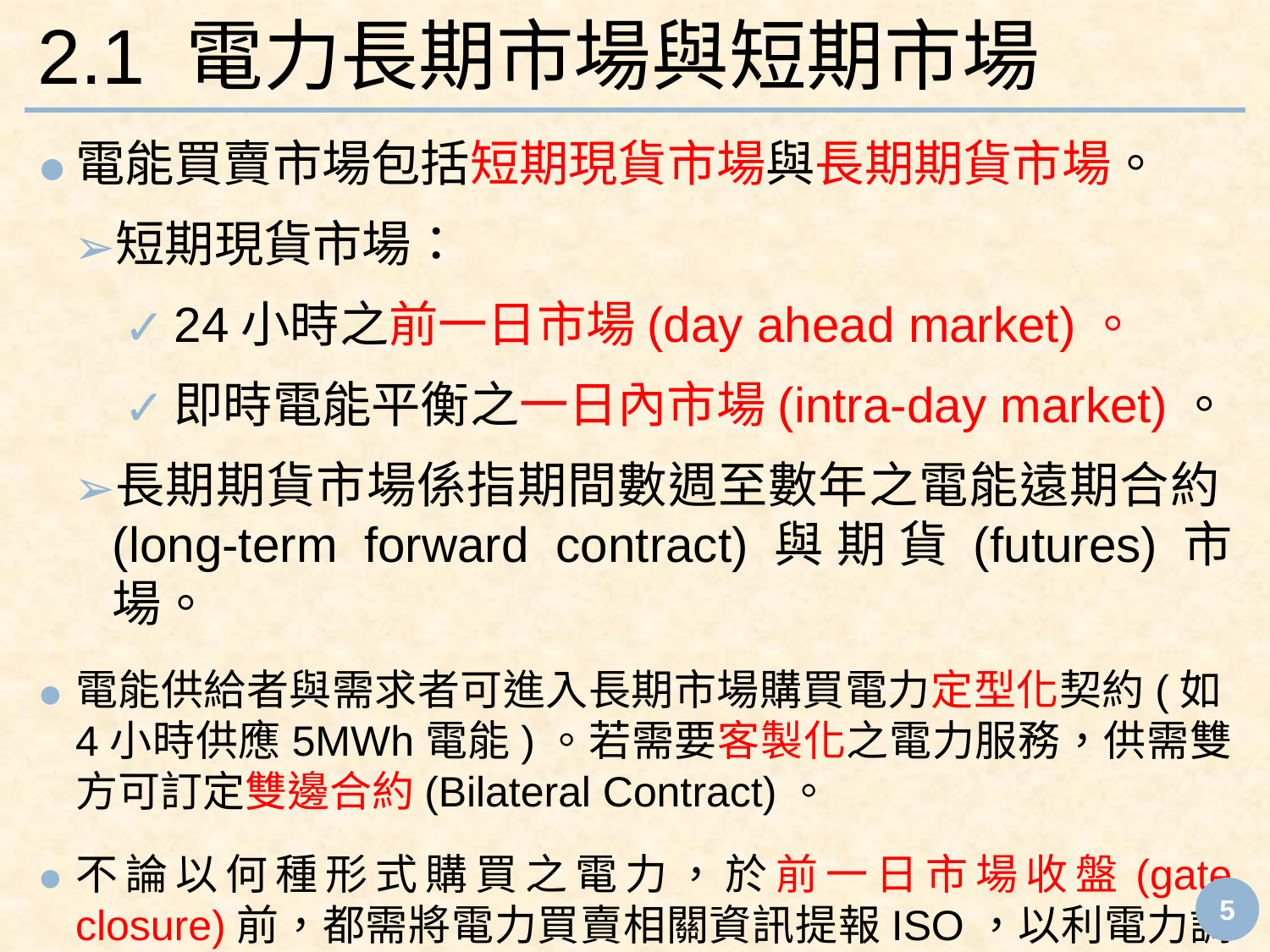

# 2.1 電力長期市場與短期市場
電能買賣市場包括短期現貨市場與長期期貨市場。
短期現貨市場：
24小時之前一日市場(day ahead market)。
即時電能平衡之一日內市場(intra-day market)。
長期期貨市場係指期間數週至數年之電能遠期合約(long-term forward contract)與期貨(futures)市場。
電能供給者與需求者可進入長期市場購買電力定型化契約(如4小時供應5MWh電能)。若需要客製化之電力服務，供需雙方可訂定雙邊合約(Bilateral Contract)。
不論以何種形式購買之電力，於前一日市場收盤(gate closure)前，都需將電力買賣相關資訊提報ISO，以利電力調度之排程。
5